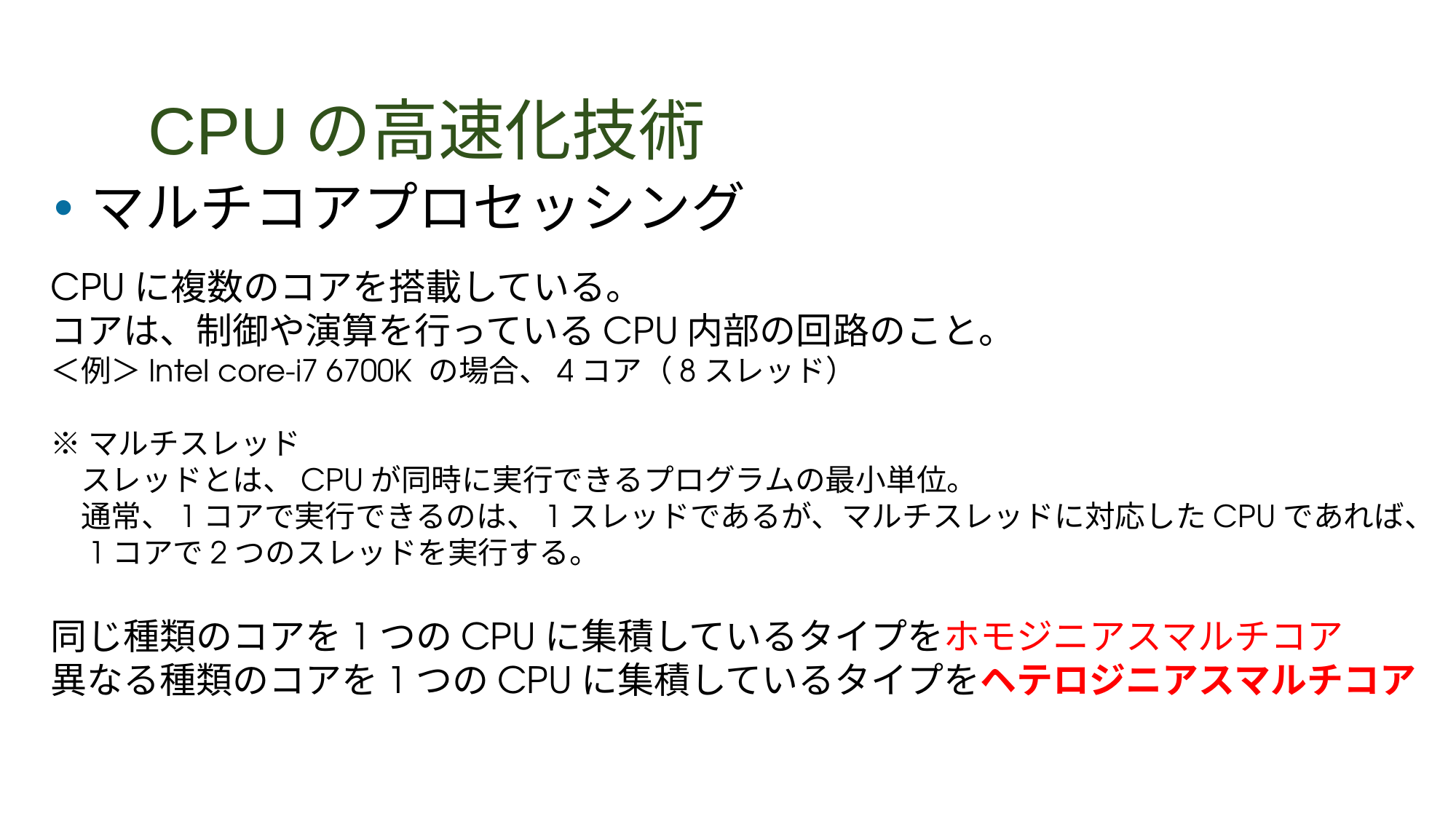

# CPUの高速化技術
マルチコアプロセッシング

CPUに複数のコアを搭載している。
コアは、制御や演算を行っているCPU内部の回路のこと。
＜例＞Intel core-i7 6700K の場合、4コア（8スレッド）

※マルチスレッド
　スレッドとは、CPUが同時に実行できるプログラムの最小単位。
　通常、1コアで実行できるのは、1スレッドであるが、マルチスレッドに対応したCPUであれば、
　1コアで2つのスレッドを実行する。

同じ種類のコアを1つのCPUに集積しているタイプをホモジニアスマルチコア
異なる種類のコアを1つのCPUに集積しているタイプをヘテロジニアスマルチコア